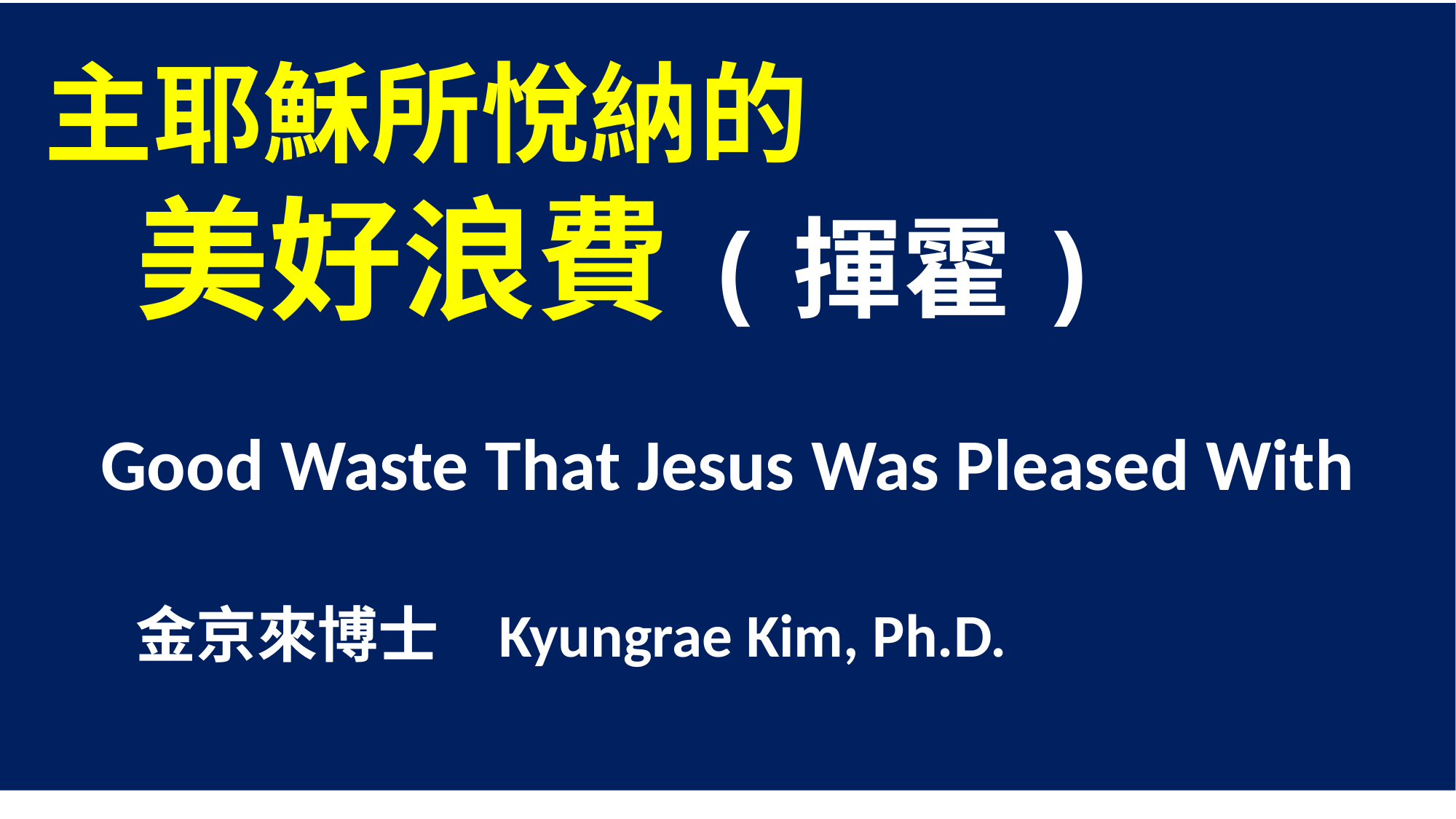

主耶穌所悅納的
    美好浪費(揮霍)

Good Waste That Jesus Was Pleased With

        金京來博士   Kyungrae Kim, Ph.D.